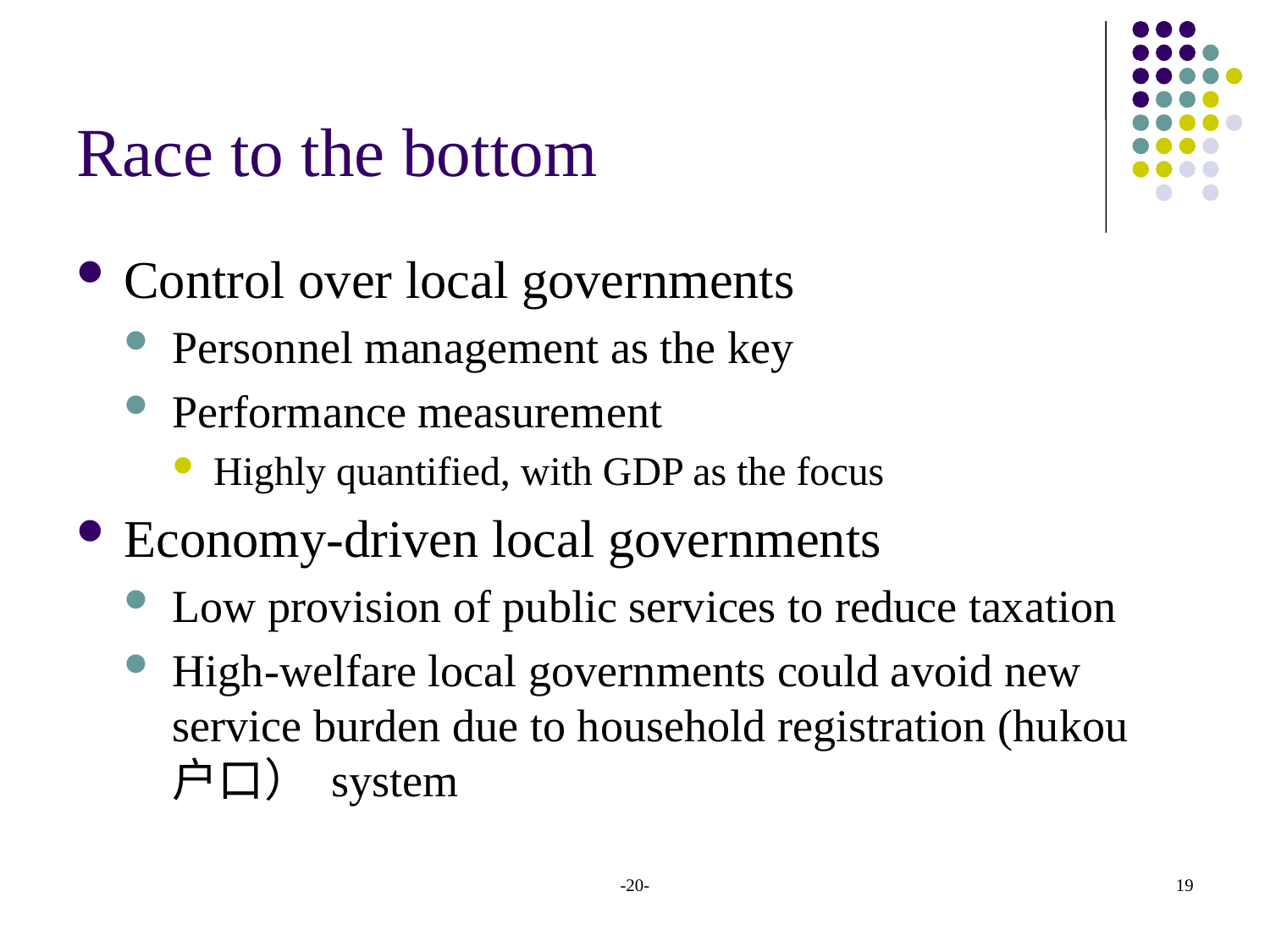

# Race to the bottom
Control over local governments
Personnel management as the key
Performance measurement
Highly quantified, with GDP as the focus
Economy-driven local governments
Low provision of public services to reduce taxation
High-welfare local governments could avoid new service burden due to household registration (hukou 户口） system
-20-
19